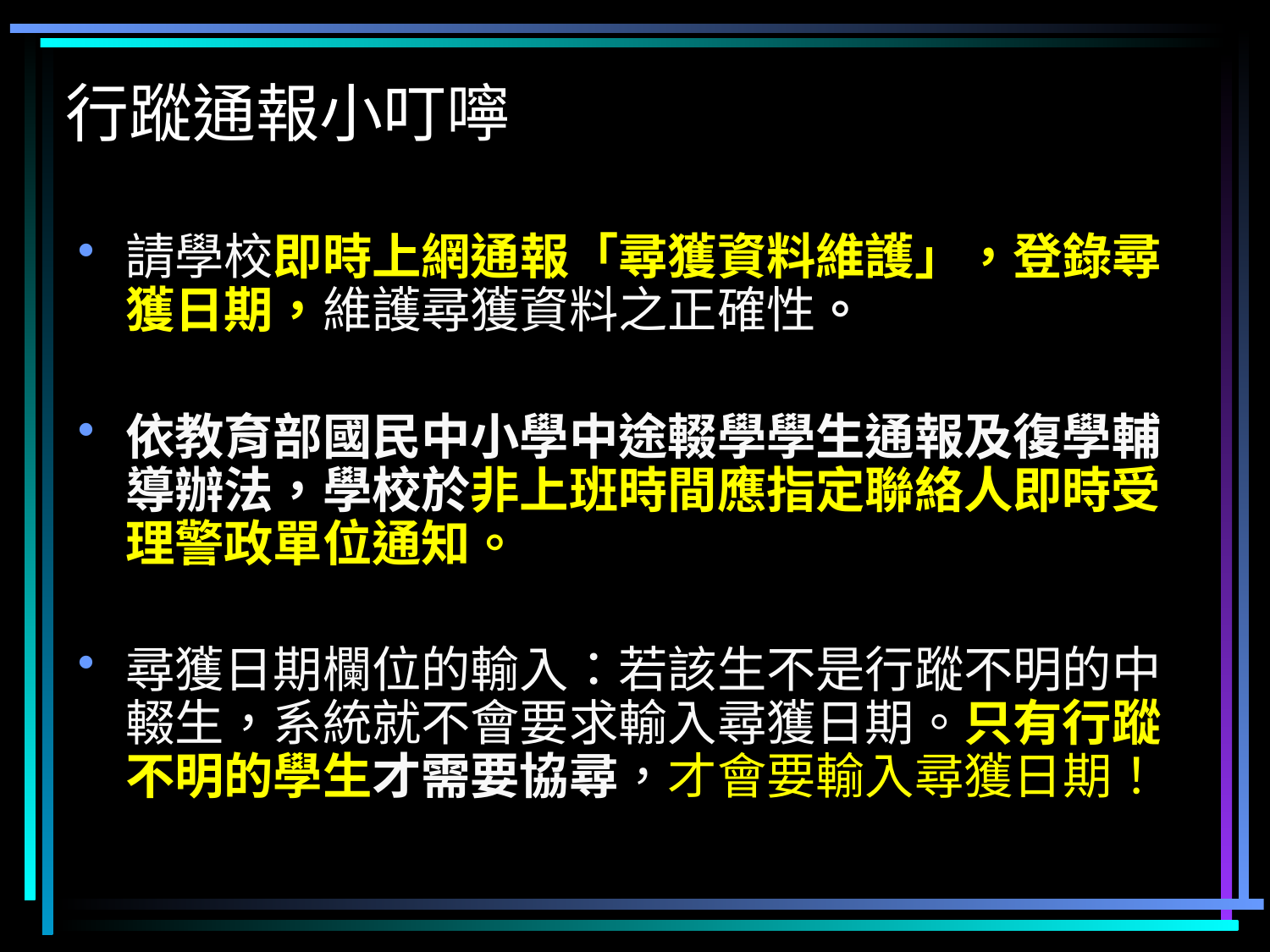

行蹤通報小叮嚀
請學校即時上網通報「尋獲資料維護」，登錄尋獲日期，維護尋獲資料之正確性。

依教育部國民中小學中途輟學學生通報及復學輔導辦法，學校於非上班時間應指定聯絡人即時受理警政單位通知。

尋獲日期欄位的輸入：若該生不是行蹤不明的中輟生，系統就不會要求輸入尋獲日期。只有行蹤不明的學生才需要協尋，才會要輸入尋獲日期！